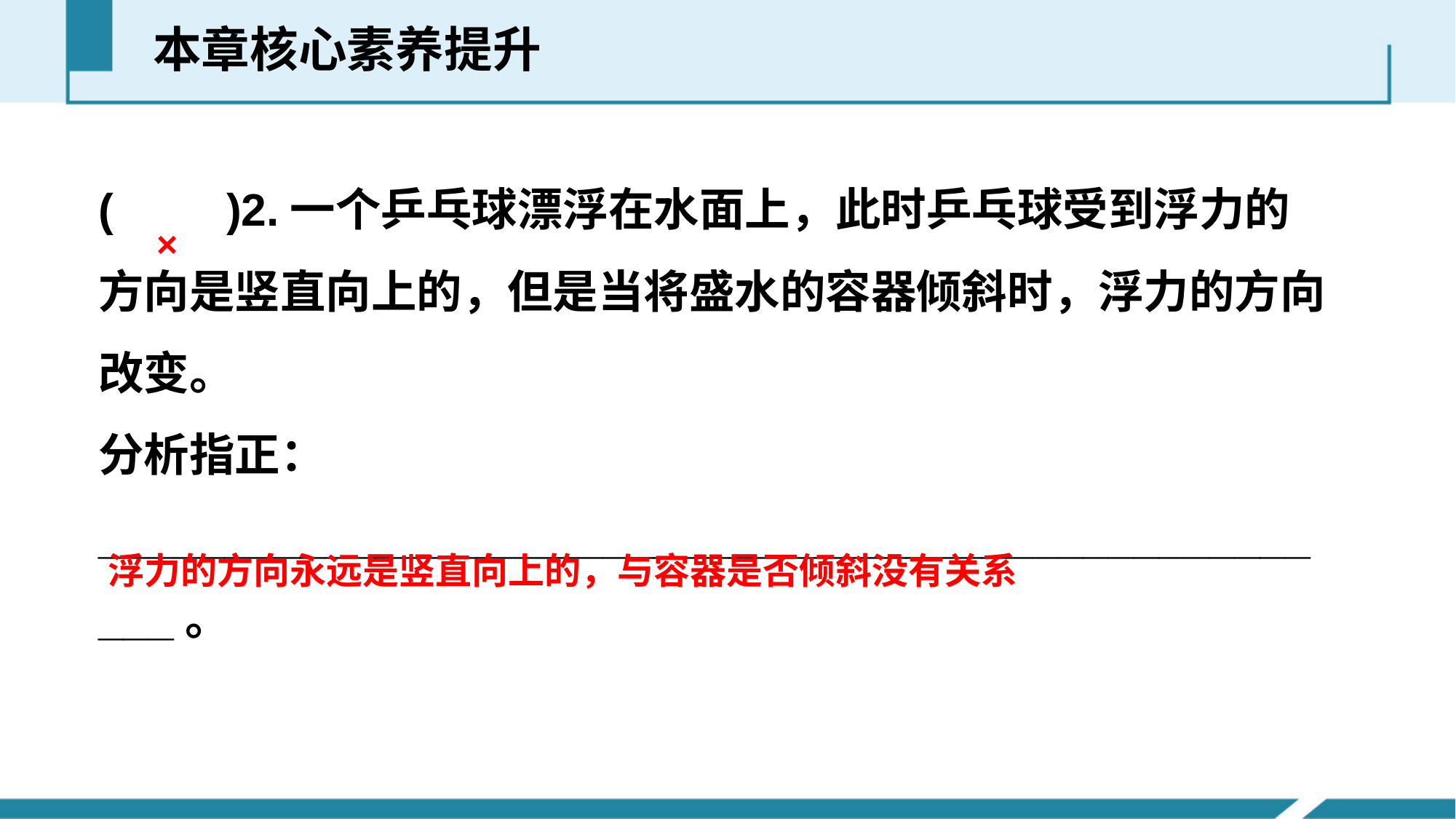

本章核心素养提升
(　　)2.一个乒乓球漂浮在水面上，此时乒乓球受到浮力的方向是竖直向上的，但是当将盛水的容器倾斜时，浮力的方向改变。
分析指正：___________________________________________________。
×
浮力的方向永远是竖直向上的，与容器是否倾斜没有关系